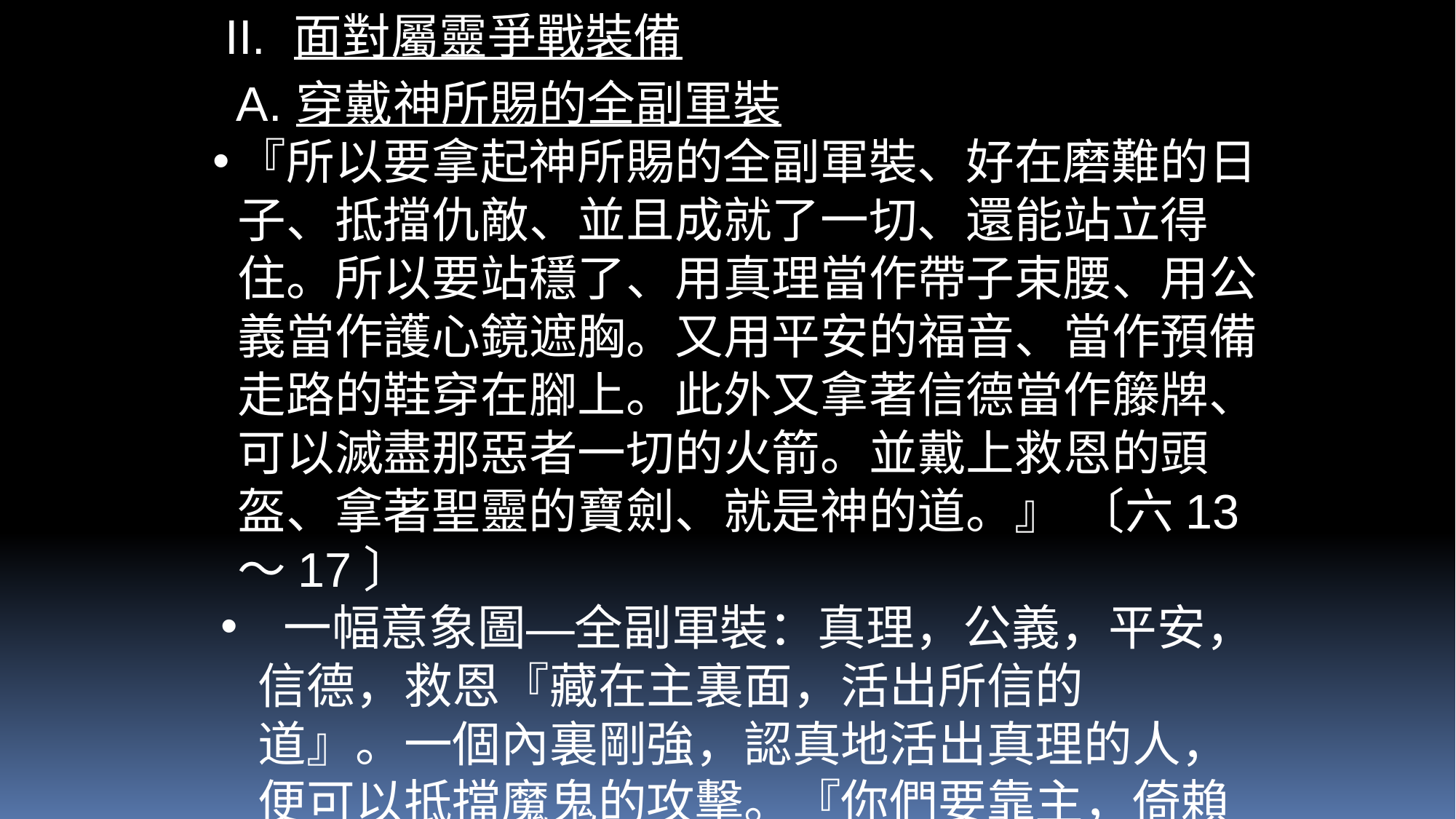

面對屬靈爭戰裝備
穿戴神所賜的全副軍裝
『所以要拿起神所賜的全副軍裝、好在磨難的日子、抵擋仇敵、並且成就了一切、還能站立得住。所以要站穩了、用真理當作帶子束腰、用公義當作護心鏡遮胸。又用平安的福音、當作預備走路的鞋穿在腳上。此外又拿著信德當作籐牌、可以滅盡那惡者一切的火箭。並戴上救恩的頭盔、拿著聖靈的寶劍、就是神的道。』 〔六13～17〕
 一幅意象圖—全副軍裝：真理，公義，平安，信德，救恩🡪『藏在主裏面，活出所信的道』。一個內裏剛強，認真地活出真理的人，便可以抵擋魔鬼的攻擊。『你們要靠主，倚賴祂的大能力，作剛強的人。』〔以弗所書六10〕